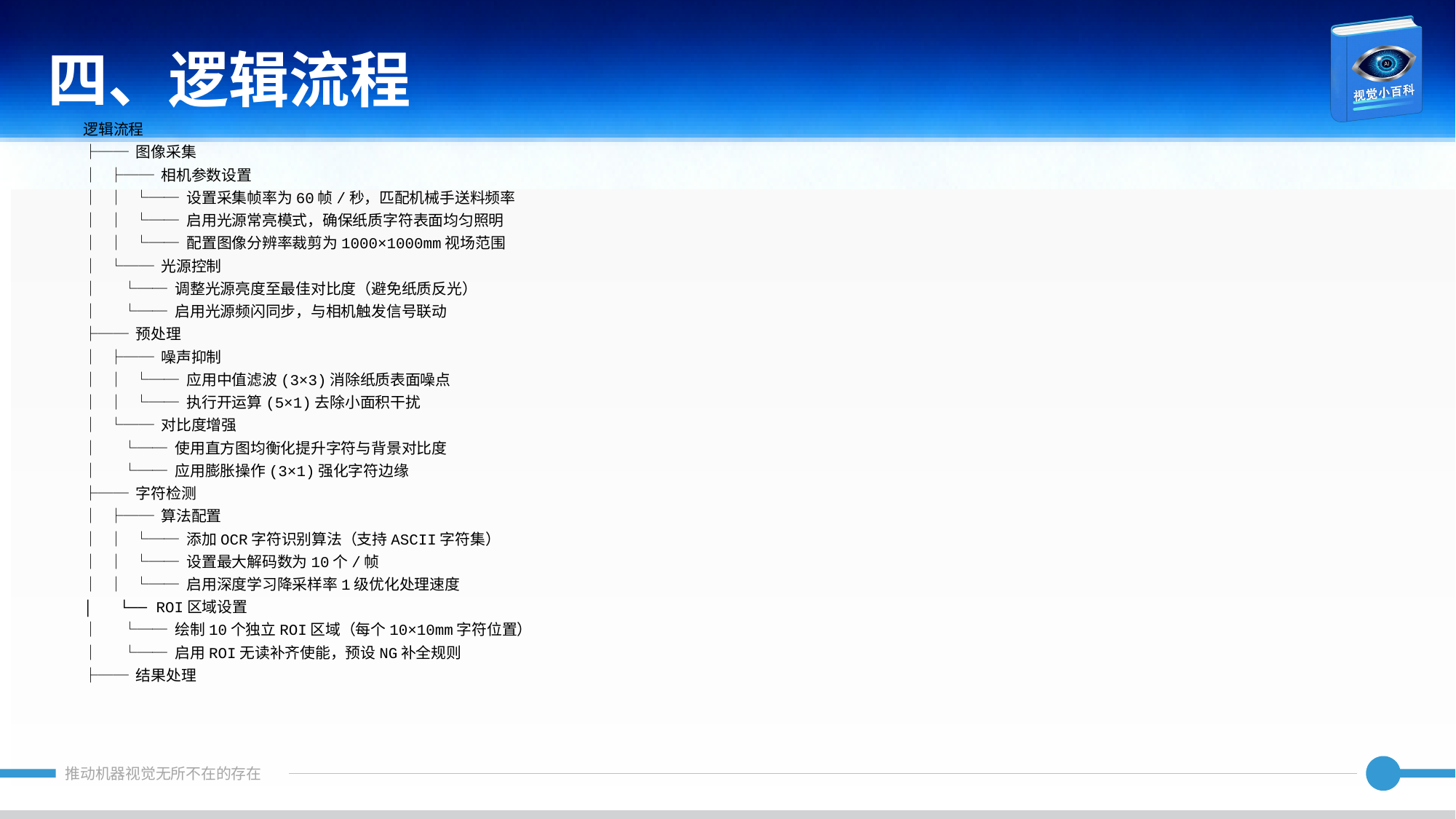

四、逻辑流程

逻辑流程
├── 图像采集
│   ├── 相机参数设置
│   │   └── 设置采集帧率为60帧/秒，匹配机械手送料频率
│   │   └── 启用光源常亮模式，确保纸质字符表面均匀照明
│   │   └── 配置图像分辨率裁剪为1000×1000mm视场范围
│   └── 光源控制
│       └── 调整光源亮度至最佳对比度（避免纸质反光）
│       └── 启用光源频闪同步，与相机触发信号联动
├── 预处理
│   ├── 噪声抑制
│   │   └── 应用中值滤波(3×3)消除纸质表面噪点
│   │   └── 执行开运算(5×1)去除小面积干扰
│   └── 对比度增强
│       └── 使用直方图均衡化提升字符与背景对比度
│       └── 应用膨胀操作(3×1)强化字符边缘
├── 字符检测
│   ├── 算法配置
│   │   └── 添加OCR字符识别算法（支持ASCII字符集）
│   │   └── 设置最大解码数为10个/帧
│   │   └── 启用深度学习降采样率1级优化处理速度
│   └── ROI区域设置
│       └── 绘制10个独立ROI区域（每个10×10mm字符位置）
│       └── 启用ROI无读补齐使能，预设NG补全规则
├── 结果处理
8